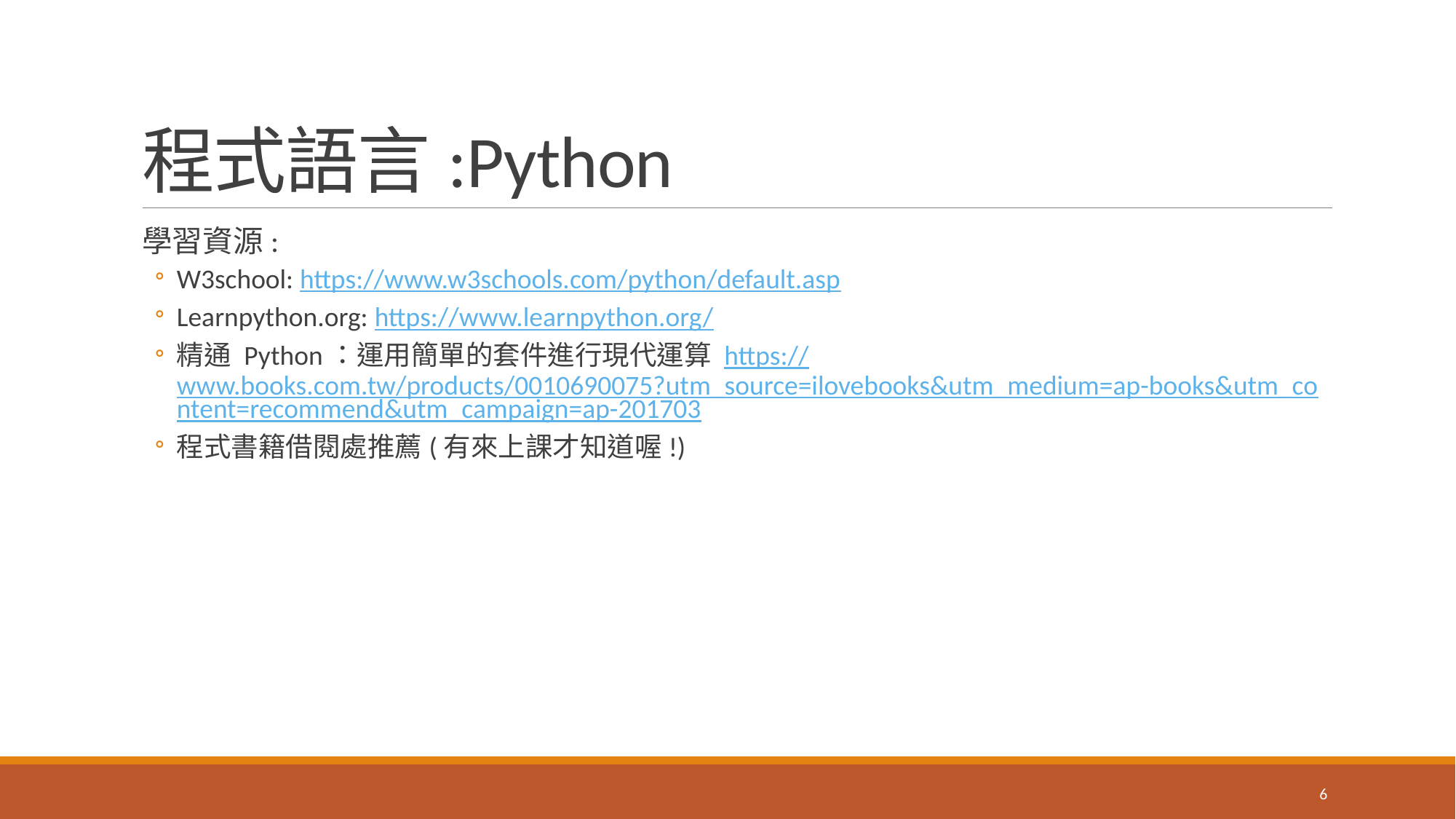

# 程式語言:Python
學習資源:
W3school: https://www.w3schools.com/python/default.asp
Learnpython.org: https://www.learnpython.org/
精通 Python：運用簡單的套件進行現代運算 https://www.books.com.tw/products/0010690075?utm_source=ilovebooks&utm_medium=ap-books&utm_content=recommend&utm_campaign=ap-201703
程式書籍借閱處推薦(有來上課才知道喔!)

6